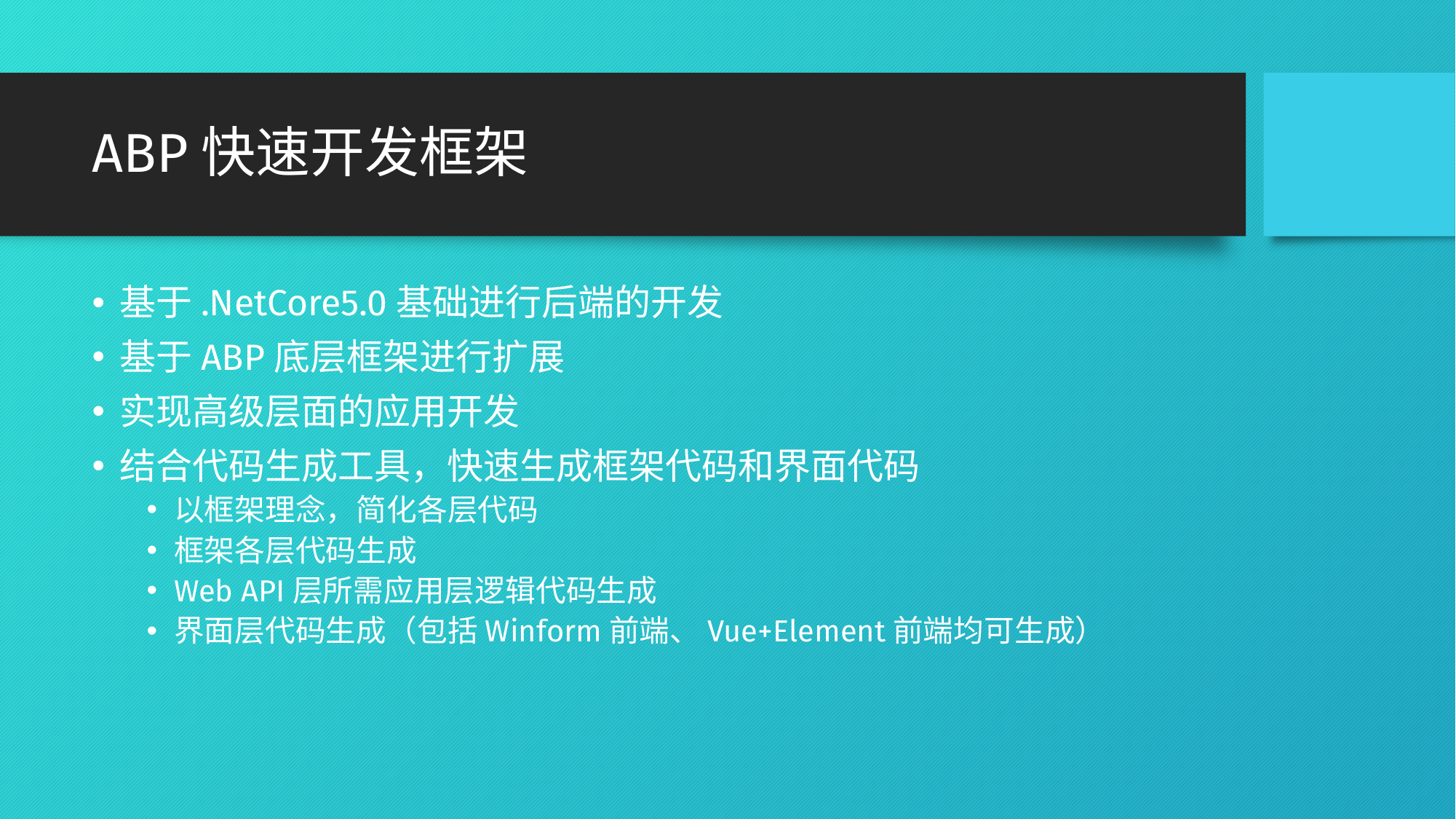

# ABP快速开发框架
基于.NetCore5.0基础进行后端的开发
基于ABP底层框架进行扩展
实现高级层面的应用开发
结合代码生成工具，快速生成框架代码和界面代码
以框架理念，简化各层代码
框架各层代码生成
Web API层所需应用层逻辑代码生成
界面层代码生成（包括Winform前端、Vue+Element前端均可生成）